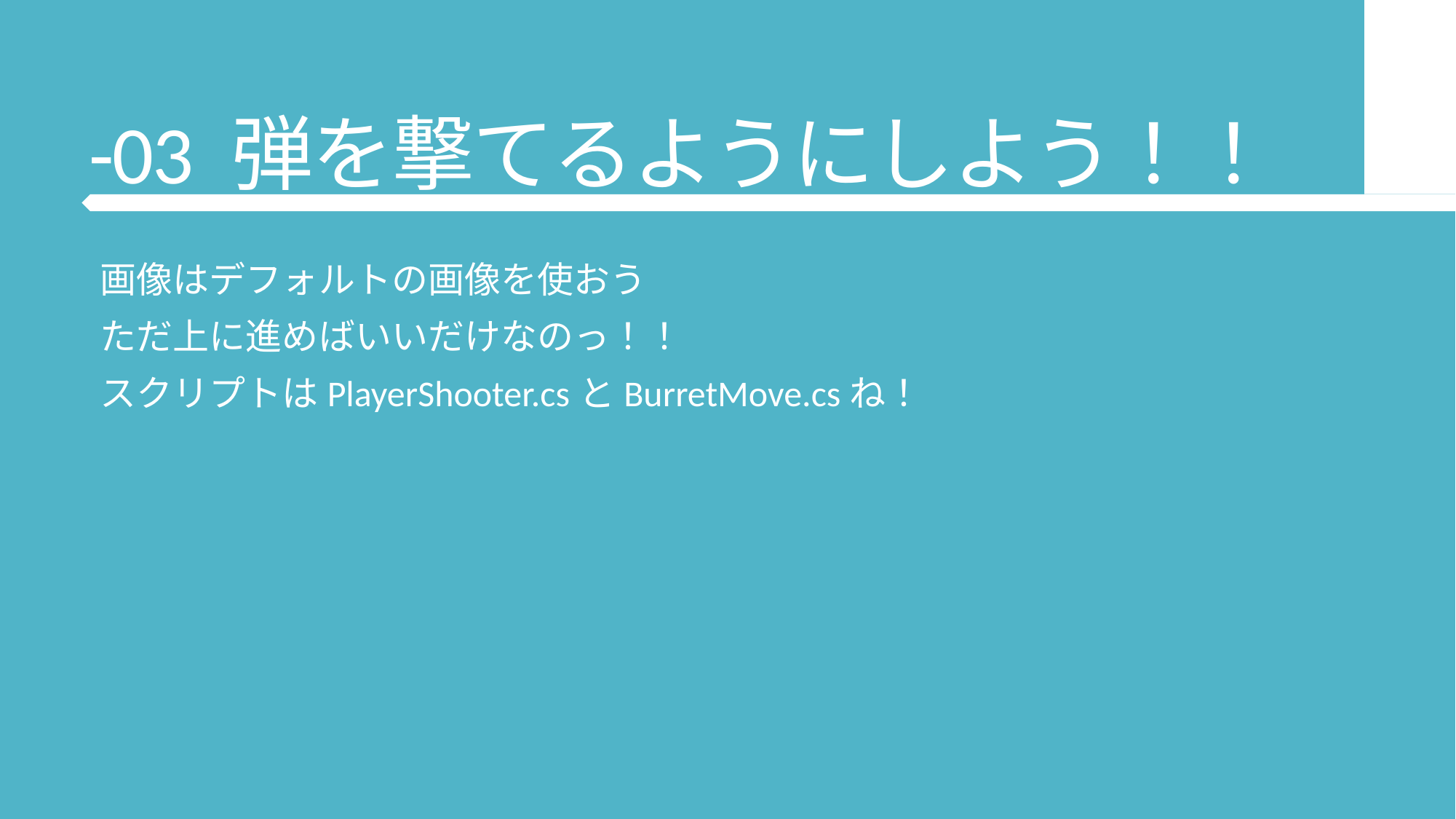

# -03 弾を撃てるようにしよう！！
画像はデフォルトの画像を使おう
ただ上に進めばいいだけなのっ！！
スクリプトはPlayerShooter.csとBurretMove.csね！